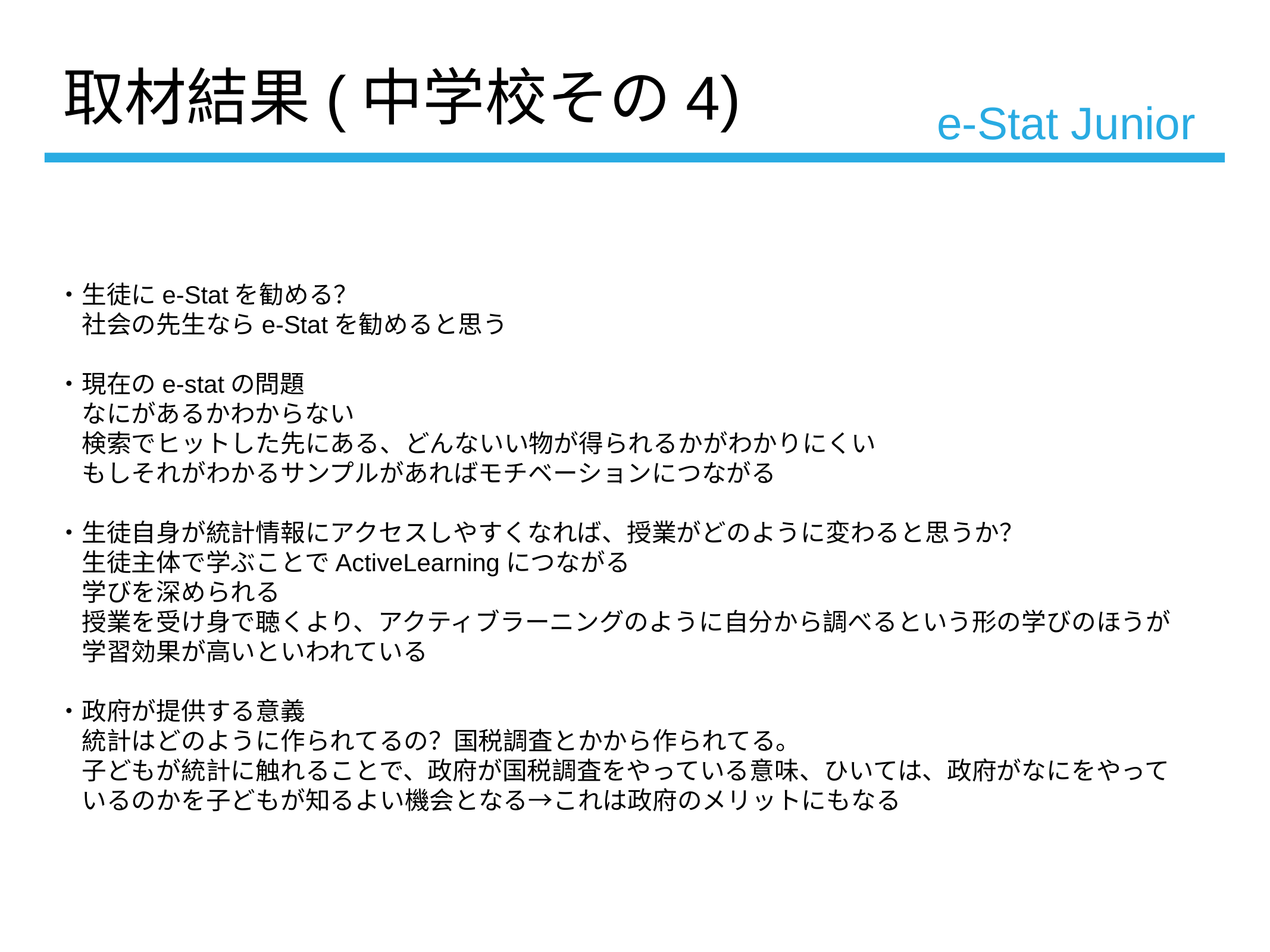

取材結果(中学校その4)
# e-Stat Junior

・生徒にe-Statを勧める？
　社会の先生ならe-Statを勧めると思う

・現在のe-statの問題
　なにがあるかわからない
　検索でヒットした先にある、どんないい物が得られるかがわかりにくい
　もしそれがわかるサンプルがあればモチベーションにつながる

・生徒自身が統計情報にアクセスしやすくなれば、授業がどのように変わると思うか？
　生徒主体で学ぶことでActiveLearningにつながる
　学びを深められる
　授業を受け身で聴くより、アクティブラーニングのように自分から調べるという形の学びのほうが
　学習効果が高いといわれている

・政府が提供する意義
　統計はどのように作られてるの？国税調査とかから作られてる。
　子どもが統計に触れることで、政府が国税調査をやっている意味、ひいては、政府がなにをやって
　いるのかを子どもが知るよい機会となる→これは政府のメリットにもなる